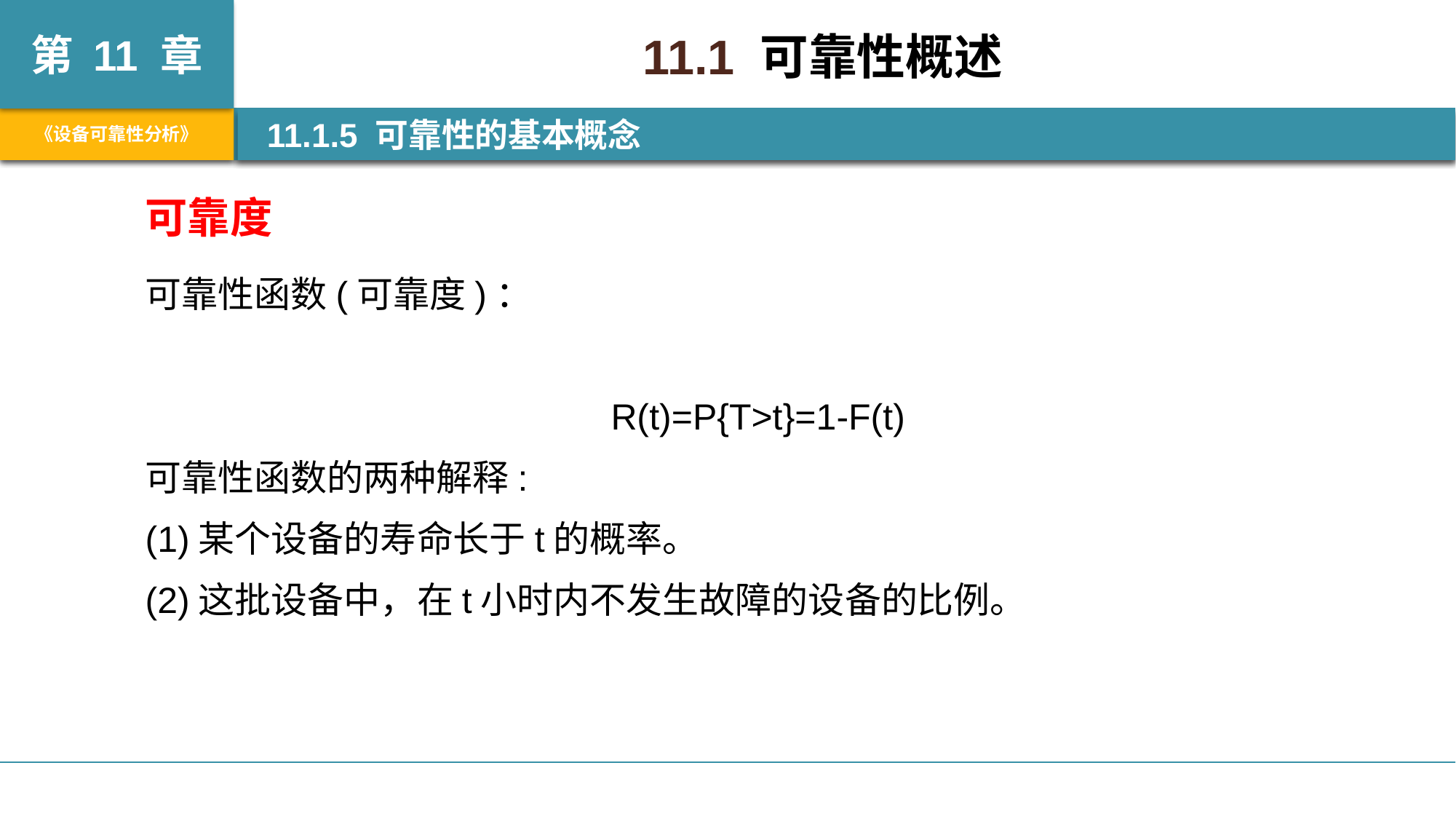

11.1 可靠性概述
  11.1.5 可靠性的基本概念
可靠度
可靠性函数(可靠度)：

R(t)=P{T>t}=1-F(t)
可靠性函数的两种解释:
(1)某个设备的寿命长于t的概率。
(2)这批设备中，在t小时内不发生故障的设备的比例。